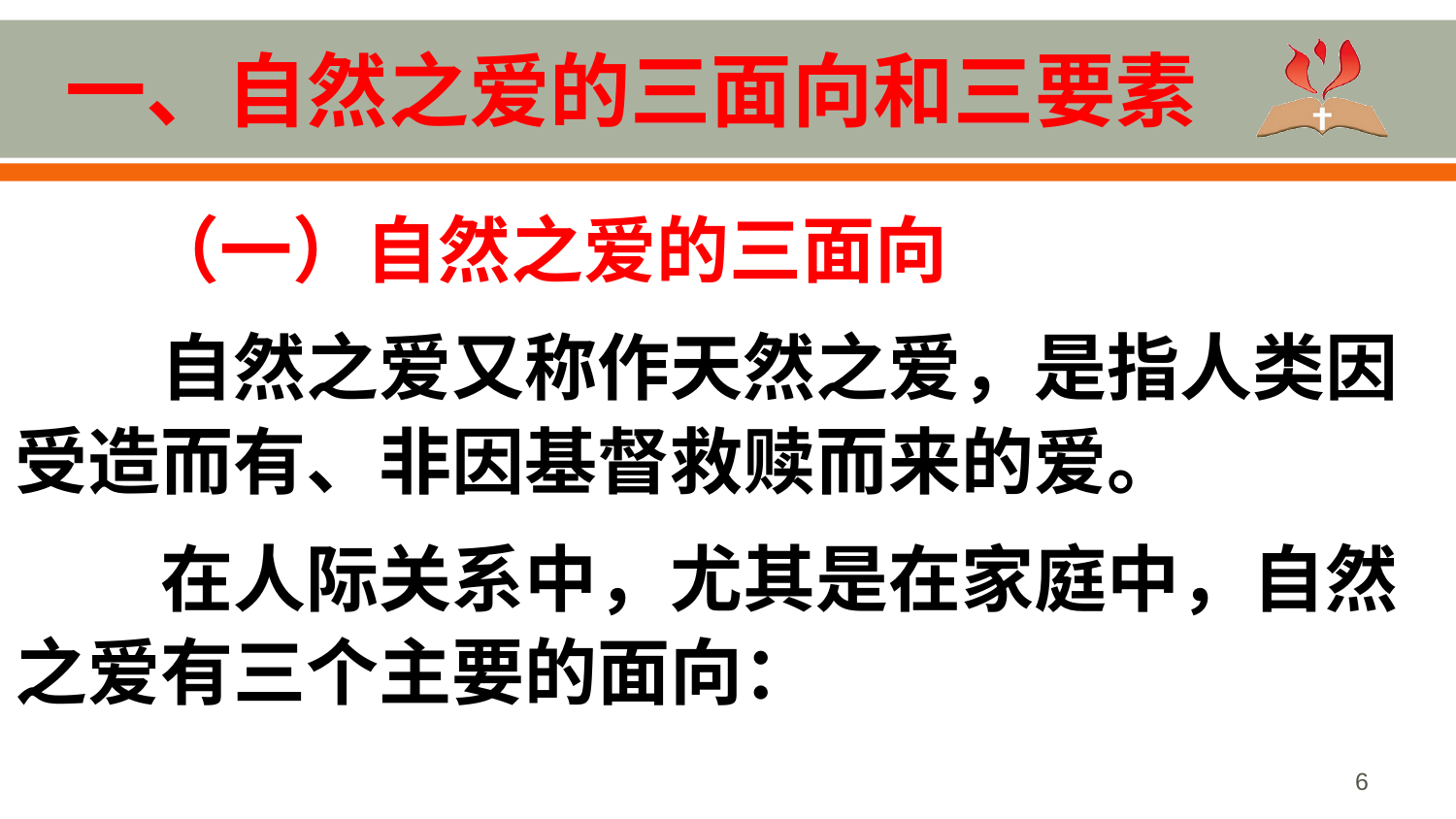

# 一、自然之爱的三面向和三要素
       （一）自然之爱的三面向
自然之爱又称作天然之爱，是指人类因受造而有、非因基督救赎而来的爱。
在人际关系中，尤其是在家庭中，自然之爱有三个主要的面向：

6